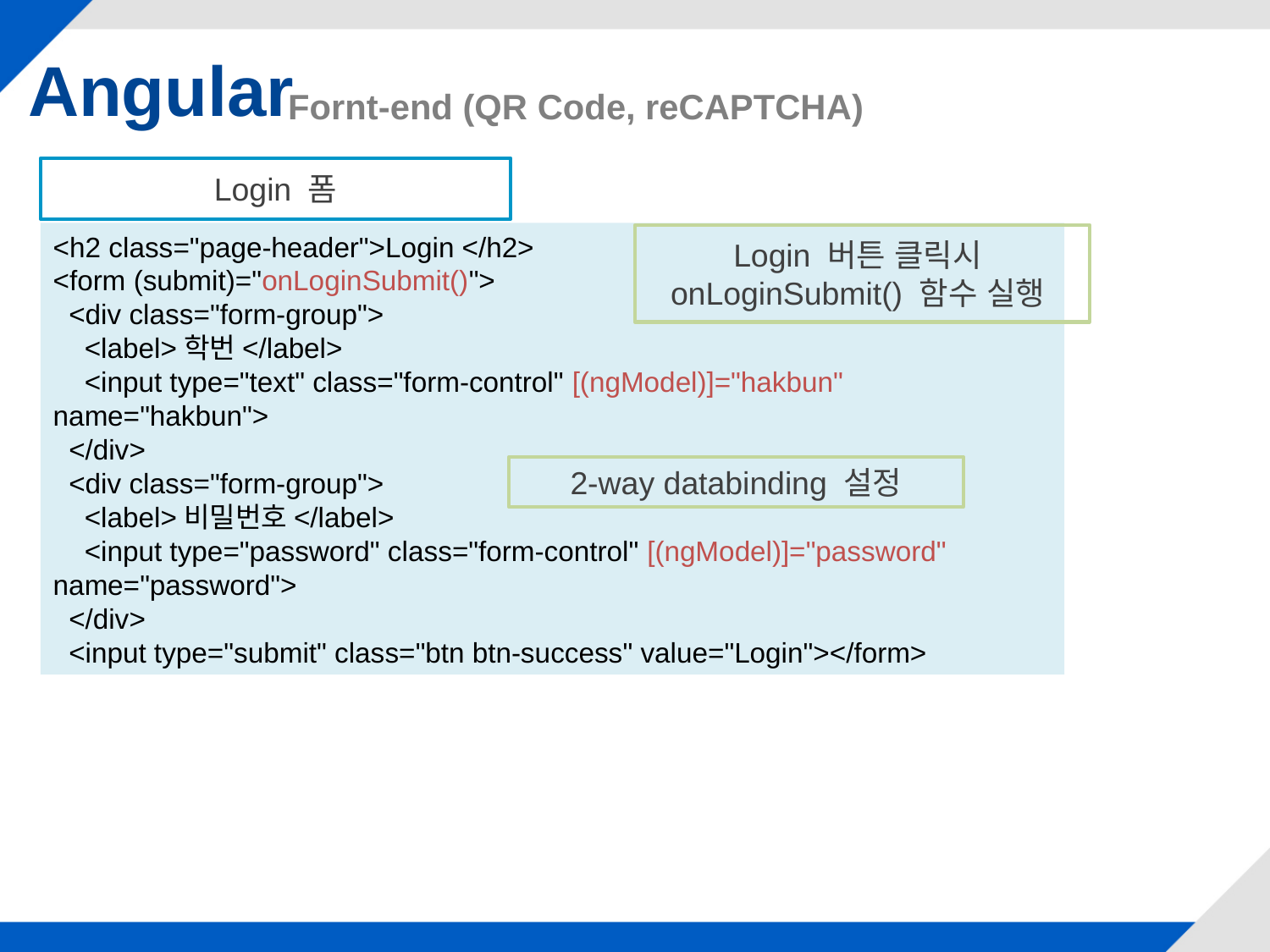

Angular
Fornt-end (QR Code, reCAPTCHA)
Login 폼
<h2 class="page-header">Login </h2>
<form (submit)="onLoginSubmit()">
  <div class="form-group">
    <label>학번</label>
    <input type="text" class="form-control" [(ngModel)]="hakbun" name="hakbun">
  </div>
  <div class="form-group">
    <label>비밀번호</label>
    <input type="password" class="form-control" [(ngModel)]="password" name="password">
  </div>
  <input type="submit" class="btn btn-success" value="Login"></form>
Login 버튼 클릭시
onLoginSubmit() 함수 실행
2-way databinding 설정